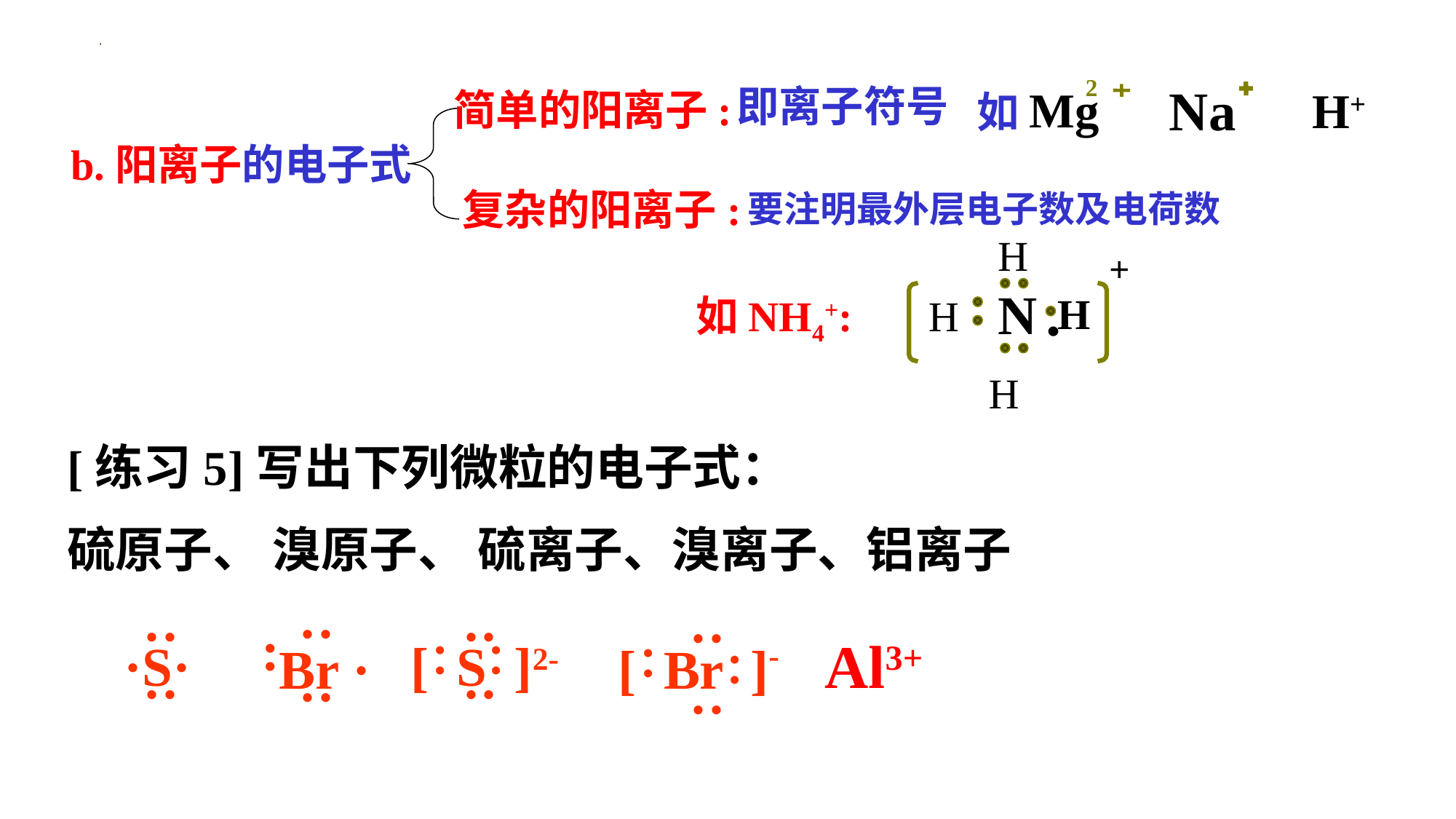

2

如Mg
Na

  H+
即离子符号
简单的阳离子:

复杂的阳离子:
b.阳离子的电子式
要注明最外层电子数及电荷数
H
+
 N

H
H
．
H

如NH4+:
[练习5]写出下列微粒的电子式：
硫原子、 溴原子、 硫离子、溴离子、铝离子
 ··
 ··
  Br ·
 ··
 ··
 ·S·
 ··
 ··
[  S  ]2-
：
：
 ··
 ··
[  Br  ]-
：
：
 ··
Al3+